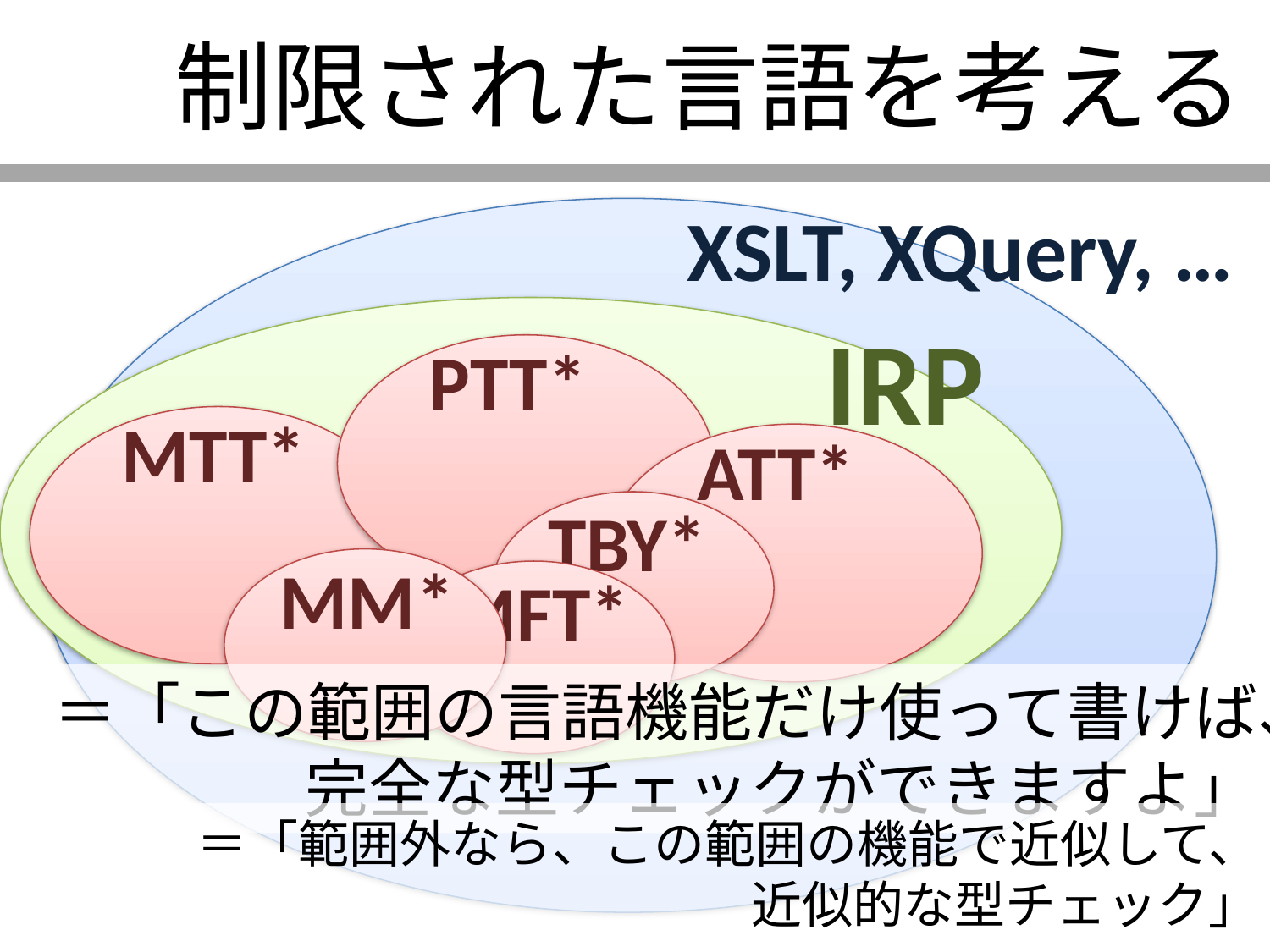

# 制限された言語を考える
XSLT, XQuery, …

IRP
PTT*

MTT*

ATT*

TBY*

MM*

MFT*

＝「この範囲の言語機能だけ使って書けば、
完全な型チェックができますよ」
＝「範囲外なら、この範囲の機能で近似して、
近似的な型チェック」